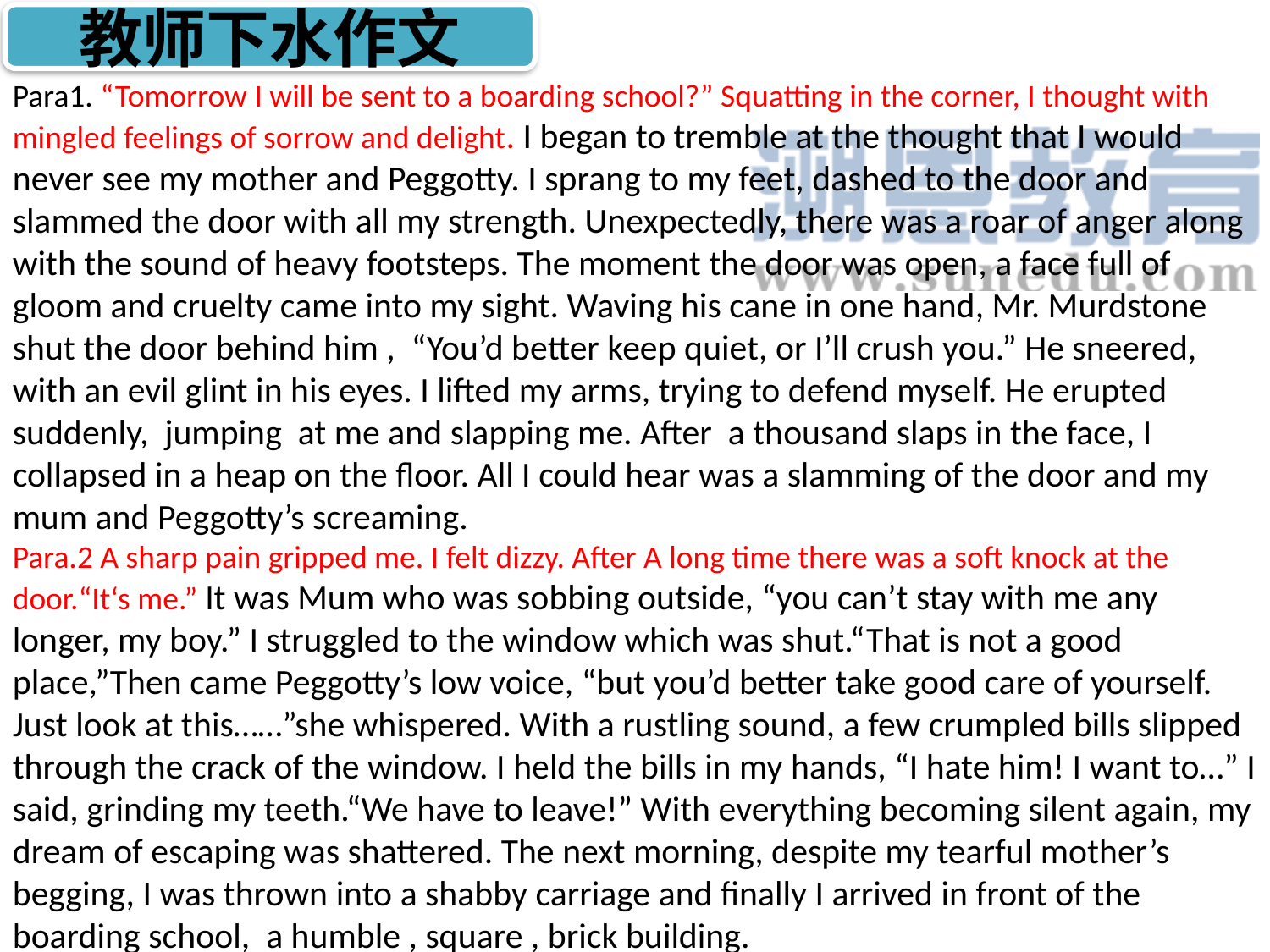

教师下水作文
Para1. “Tomorrow I will be sent to a boarding school?” Squatting in the corner, I thought with mingled feelings of sorrow and delight. I began to tremble at the thought that I would never see my mother and Peggotty. I sprang to my feet, dashed to the door and slammed the door with all my strength. Unexpectedly, there was a roar of anger along with the sound of heavy footsteps. The moment the door was open, a face full of gloom and cruelty came into my sight. Waving his cane in one hand, Mr. Murdstone shut the door behind him ,  “You’d better keep quiet, or I’ll crush you.” He sneered, with an evil glint in his eyes. I lifted my arms, trying to defend myself. He erupted suddenly,  jumping  at me and slapping me. After  a thousand slaps in the face, I collapsed in a heap on the floor. All I could hear was a slamming of the door and my mum and Peggotty’s screaming.
Para.2 A sharp pain gripped me. I felt dizzy. After A long time there was a soft knock at the door.“It‘s me.” It was Mum who was sobbing outside, “you can’t stay with me any longer, my boy.” I struggled to the window which was shut.“That is not a good place,”Then came Peggotty’s low voice, “but you’d better take good care of yourself. Just look at this……”she whispered. With a rustling sound, a few crumpled bills slipped through the crack of the window. I held the bills in my hands, “I hate him! I want to…” I said, grinding my teeth.“We have to leave!” With everything becoming silent again, my dream of escaping was shattered. The next morning, despite my tearful mother’s begging, I was thrown into a shabby carriage and finally I arrived in front of the boarding school,  a humble , square , brick building.